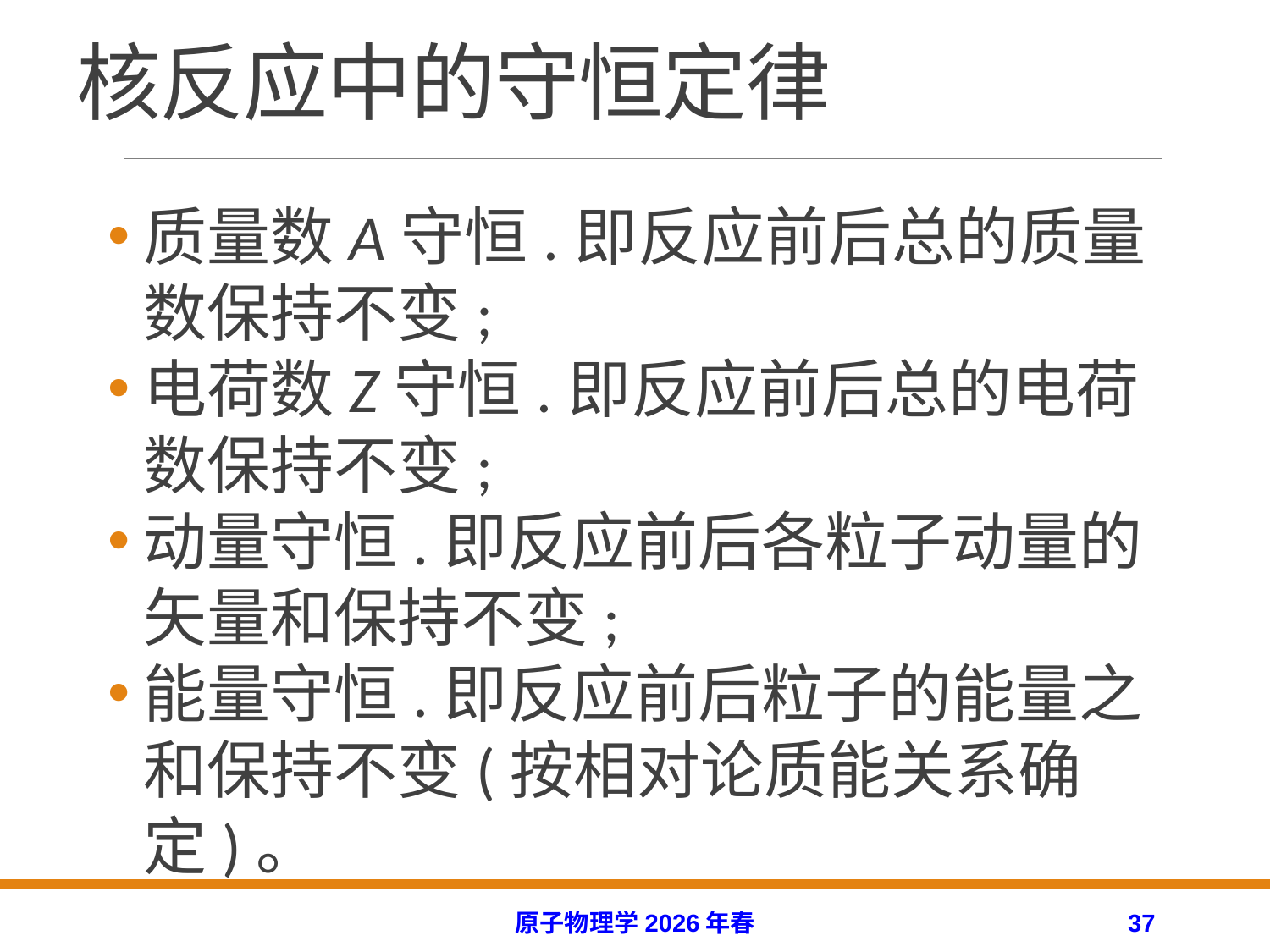

# 核反应中的守恒定律
质量数A守恒.即反应前后总的质量数保持不变;
电荷数Z守恒.即反应前后总的电荷数保持不变;
动量守恒.即反应前后各粒子动量的矢量和保持不变;
能量守恒.即反应前后粒子的能量之和保持不变(按相对论质能关系确定)。
原子物理学2026年春
37